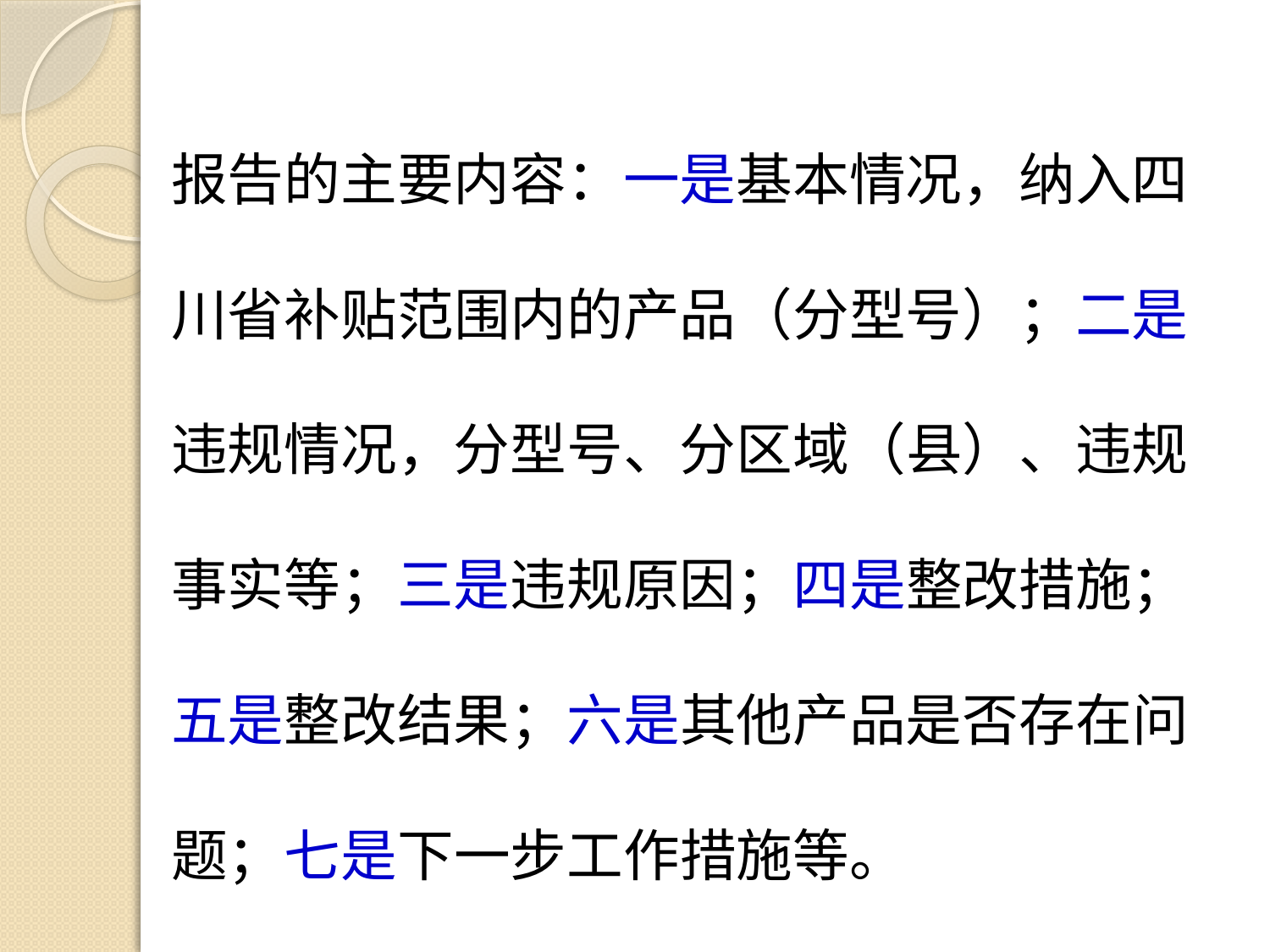

报告的主要内容：一是基本情况，纳入四川省补贴范围内的产品（分型号）；二是违规情况，分型号、分区域（县）、违规事实等；三是违规原因；四是整改措施；五是整改结果；六是其他产品是否存在问题；七是下一步工作措施等。